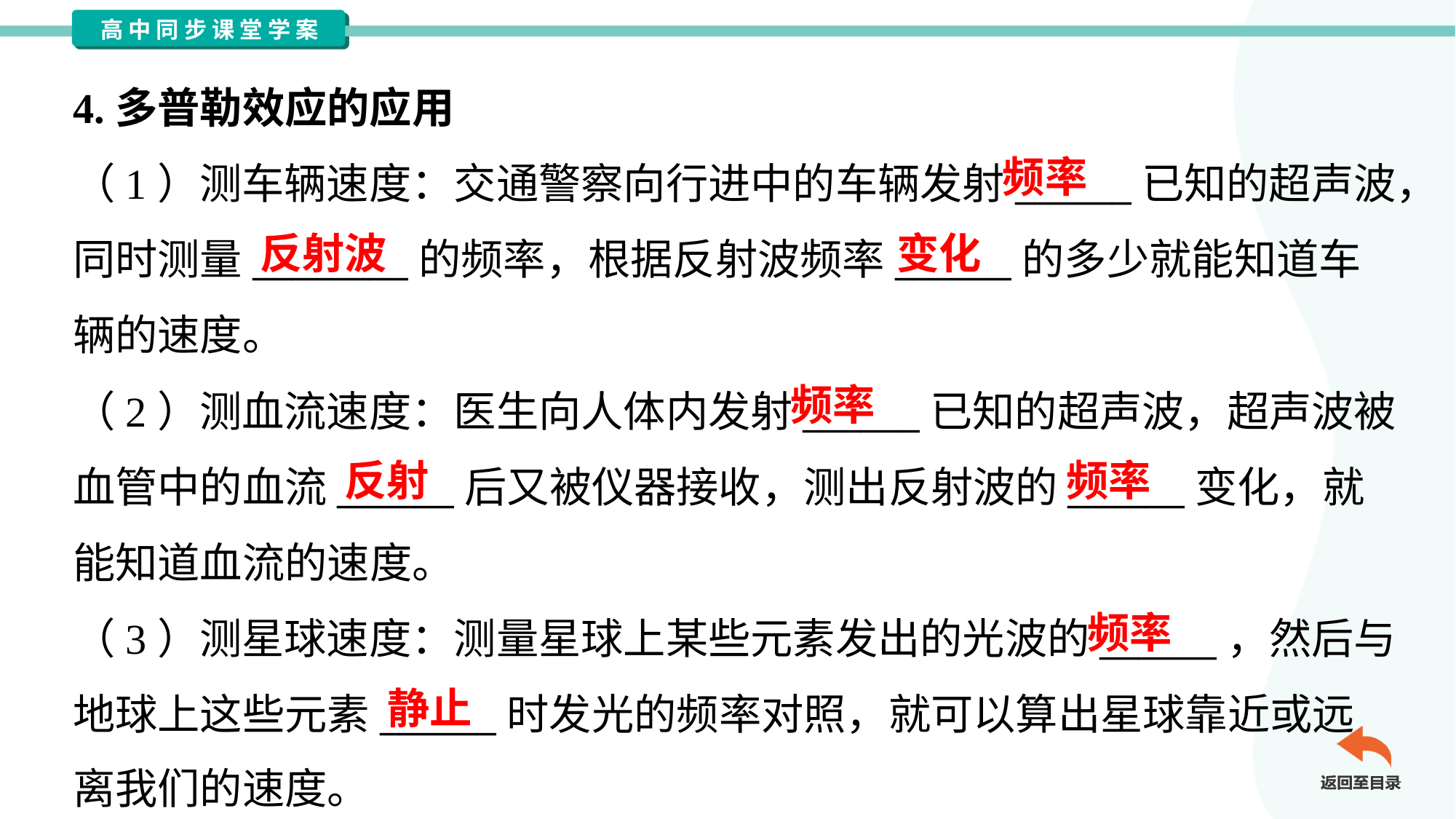

4.多普勒效应的应用
（1）测车辆速度：交通警察向行进中的车辆发射______已知的超声波，
同时测量________的频率，根据反射波频率______的多少就能知道车
辆的速度。
（2）测血流速度：医生向人体内发射______已知的超声波，超声波被
血管中的血流______后又被仪器接收，测出反射波的______变化，就
能知道血流的速度。
（3）测星球速度：测量星球上某些元素发出的光波的______，然后与
地球上这些元素______时发光的频率对照，就可以算出星球靠近或远
离我们的速度。
频率
反射波
变化
频率
反射
频率
频率
静止